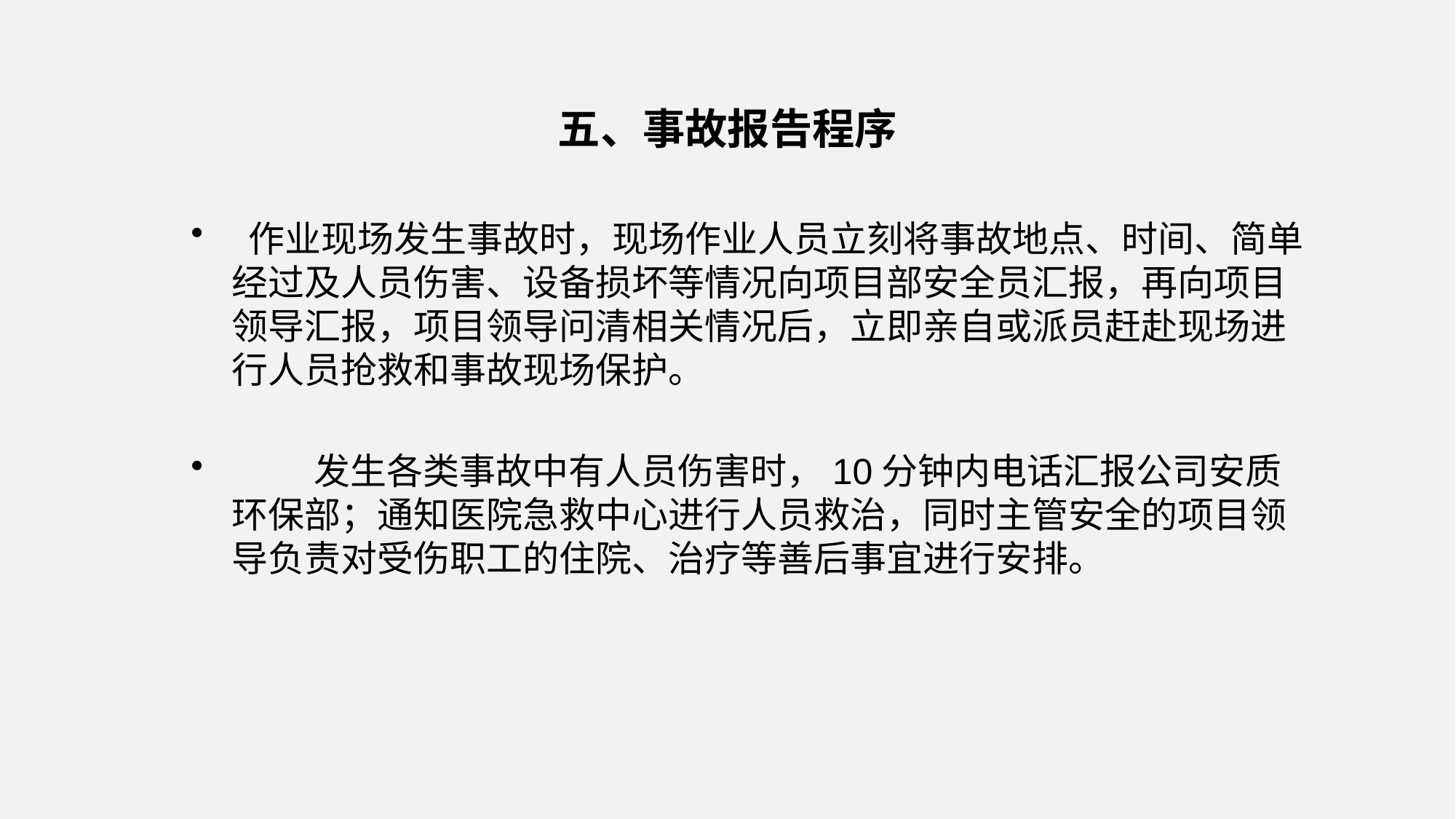

五、事故报告程序
 作业现场发生事故时，现场作业人员立刻将事故地点、时间、简单经过及人员伤害、设备损坏等情况向项目部安全员汇报，再向项目领导汇报，项目领导问清相关情况后，立即亲自或派员赶赴现场进行人员抢救和事故现场保护。

         发生各类事故中有人员伤害时，10分钟内电话汇报公司安质环保部；通知医院急救中心进行人员救治，同时主管安全的项目领导负责对受伤职工的住院、治疗等善后事宜进行安排。